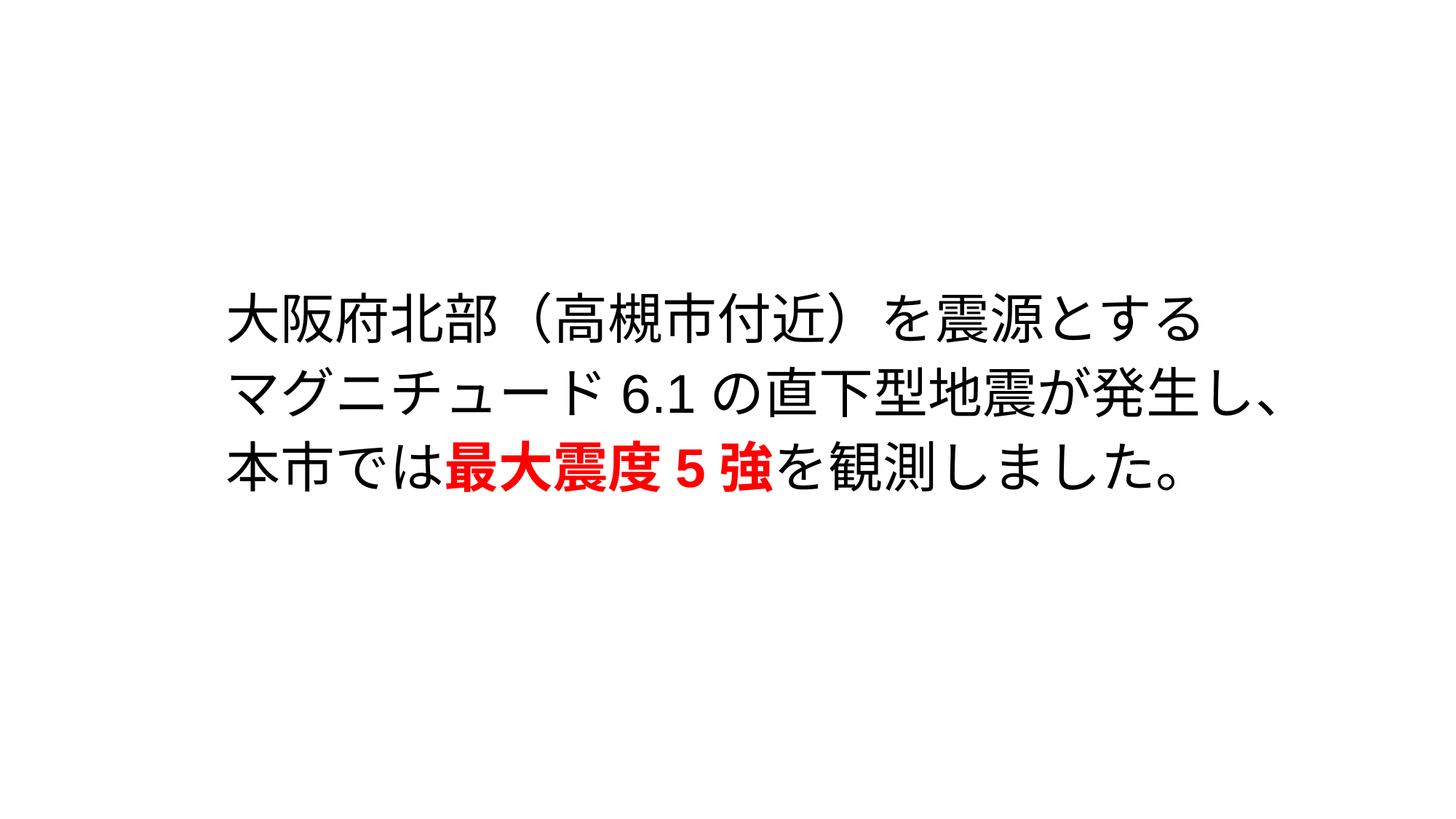

大阪府北部（高槻市付近）を震源とする
マグニチュード6.1の直下型地震が発生し、
本市では最大震度5強を観測しました。